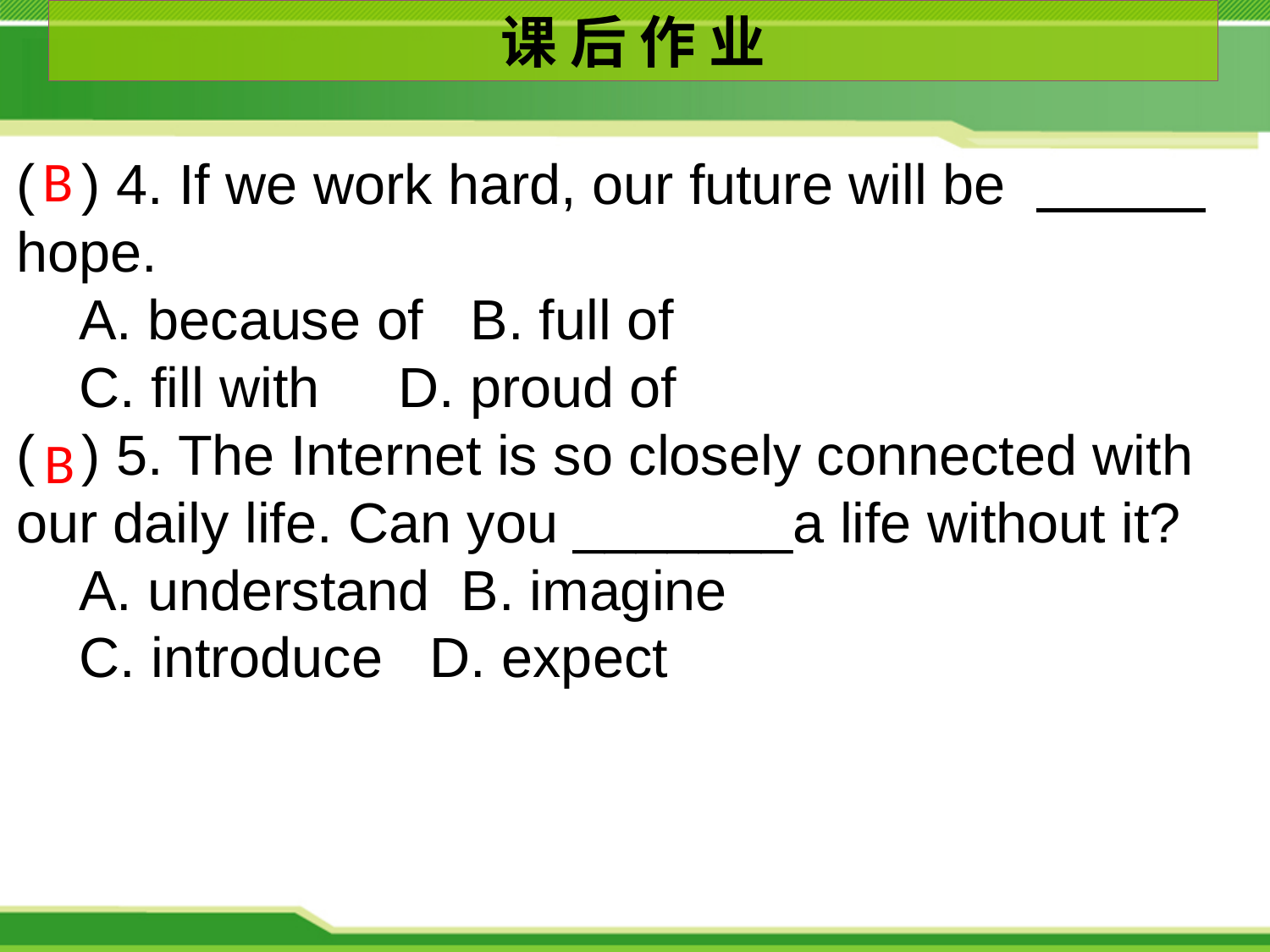

课 后 作 业
B
(   ) 4. If we work hard, our future will be 　　　 hope.
    A. because of   B. full of
    C. fill with     D. proud of
(   ) 5. The Internet is so closely connected with our daily life. Can you _______a life without it?
    A. understand  B. imagine
    C. introduce   D. expect
B